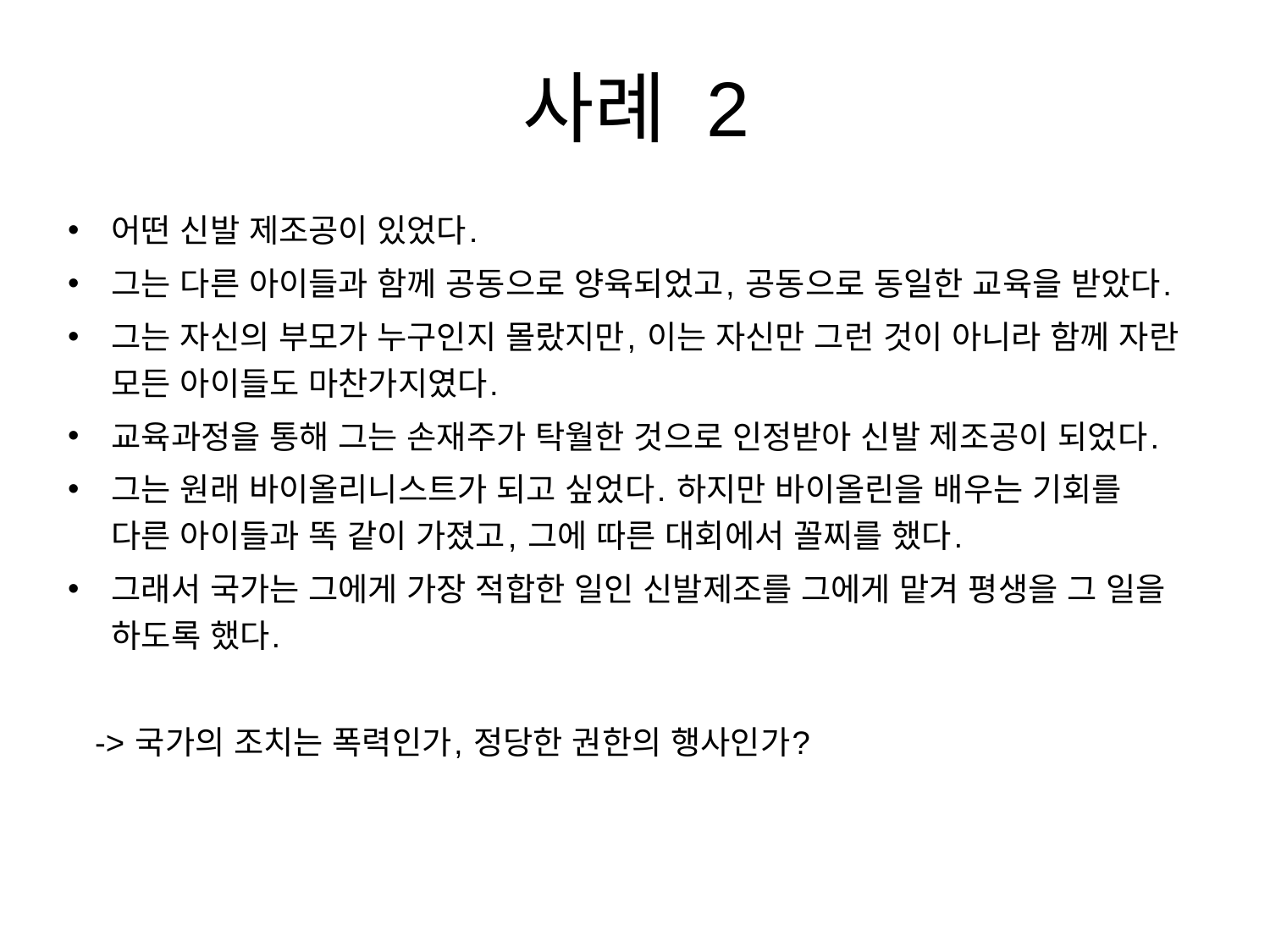

# 사례 2
어떤 신발 제조공이 있었다.
그는 다른 아이들과 함께 공동으로 양육되었고, 공동으로 동일한 교육을 받았다.
그는 자신의 부모가 누구인지 몰랐지만, 이는 자신만 그런 것이 아니라 함께 자란 모든 아이들도 마찬가지였다.
교육과정을 통해 그는 손재주가 탁월한 것으로 인정받아 신발 제조공이 되었다.
그는 원래 바이올리니스트가 되고 싶었다. 하지만 바이올린을 배우는 기회를 다른 아이들과 똑 같이 가졌고, 그에 따른 대회에서 꼴찌를 했다.
그래서 국가는 그에게 가장 적합한 일인 신발제조를 그에게 맡겨 평생을 그 일을 하도록 했다.

   -> 국가의 조치는 폭력인가, 정당한 권한의 행사인가?